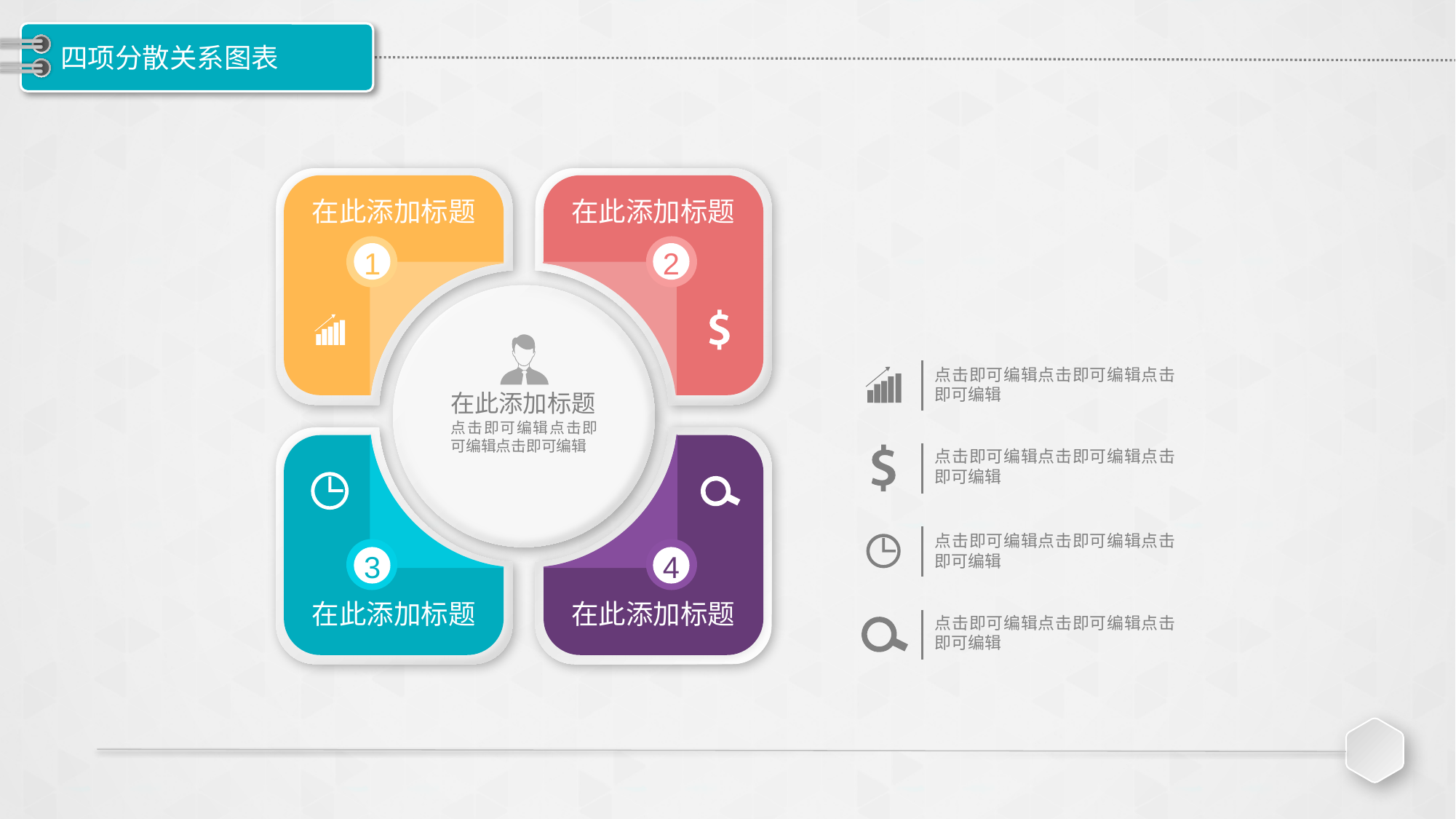

# 四项分散关系图表

在此添加标题
在此添加标题

1
2

点击即可编辑点击即可编辑点击即可编辑

在此添加标题
点击即可编辑点击即可编辑点击即可编辑

点击即可编辑点击即可编辑点击即可编辑

点击即可编辑点击即可编辑点击即可编辑

3
4

在此添加标题
在此添加标题
点击即可编辑点击即可编辑点击即可编辑

61